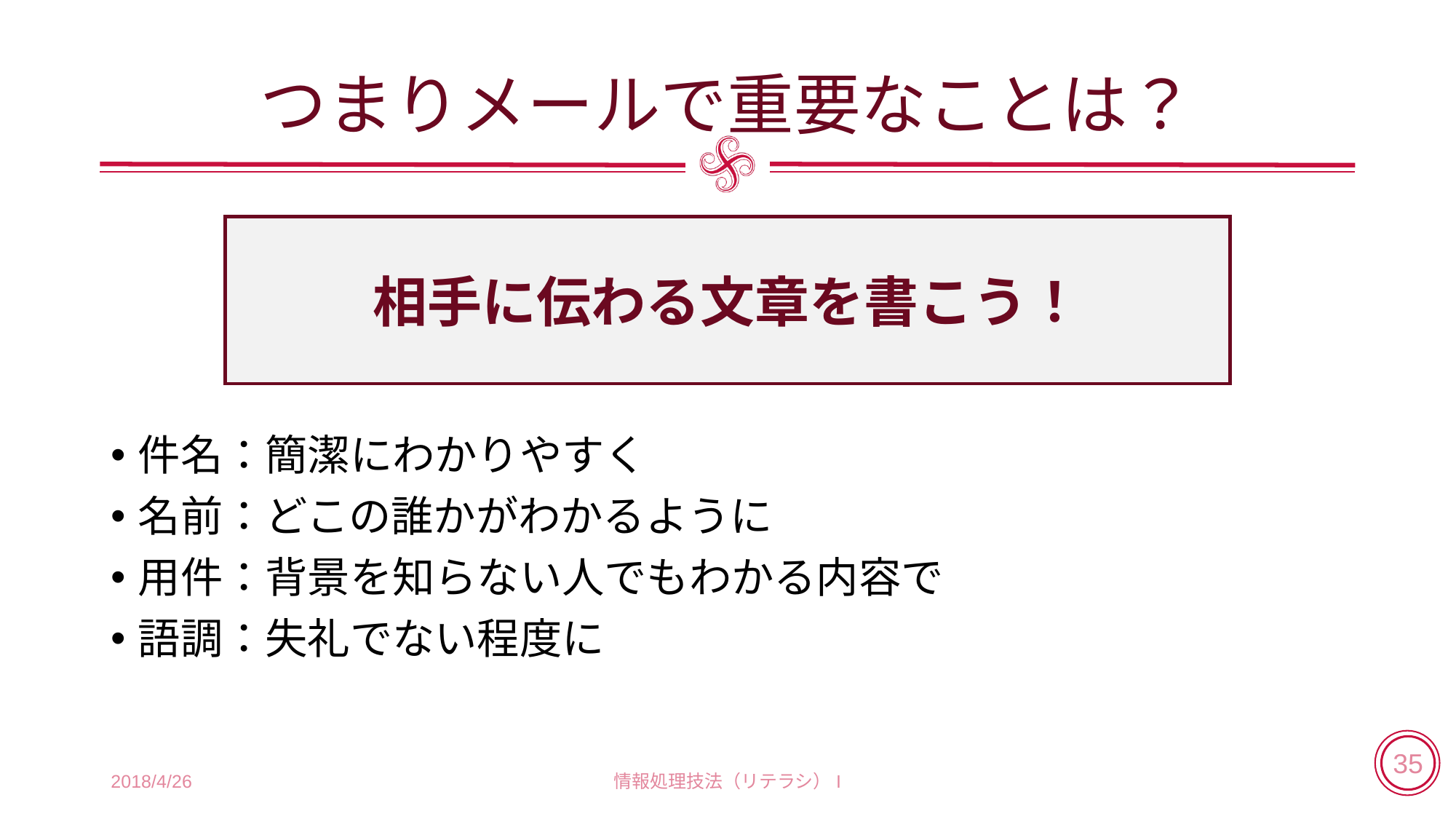

# つまりメールで重要なことは？
相手に伝わる文章を書こう！
件名：簡潔にわかりやすく
名前：どこの誰かがわかるように
用件：背景を知らない人でもわかる内容で
語調：失礼でない程度に
2018/4/26
情報処理技法（リテラシ）I